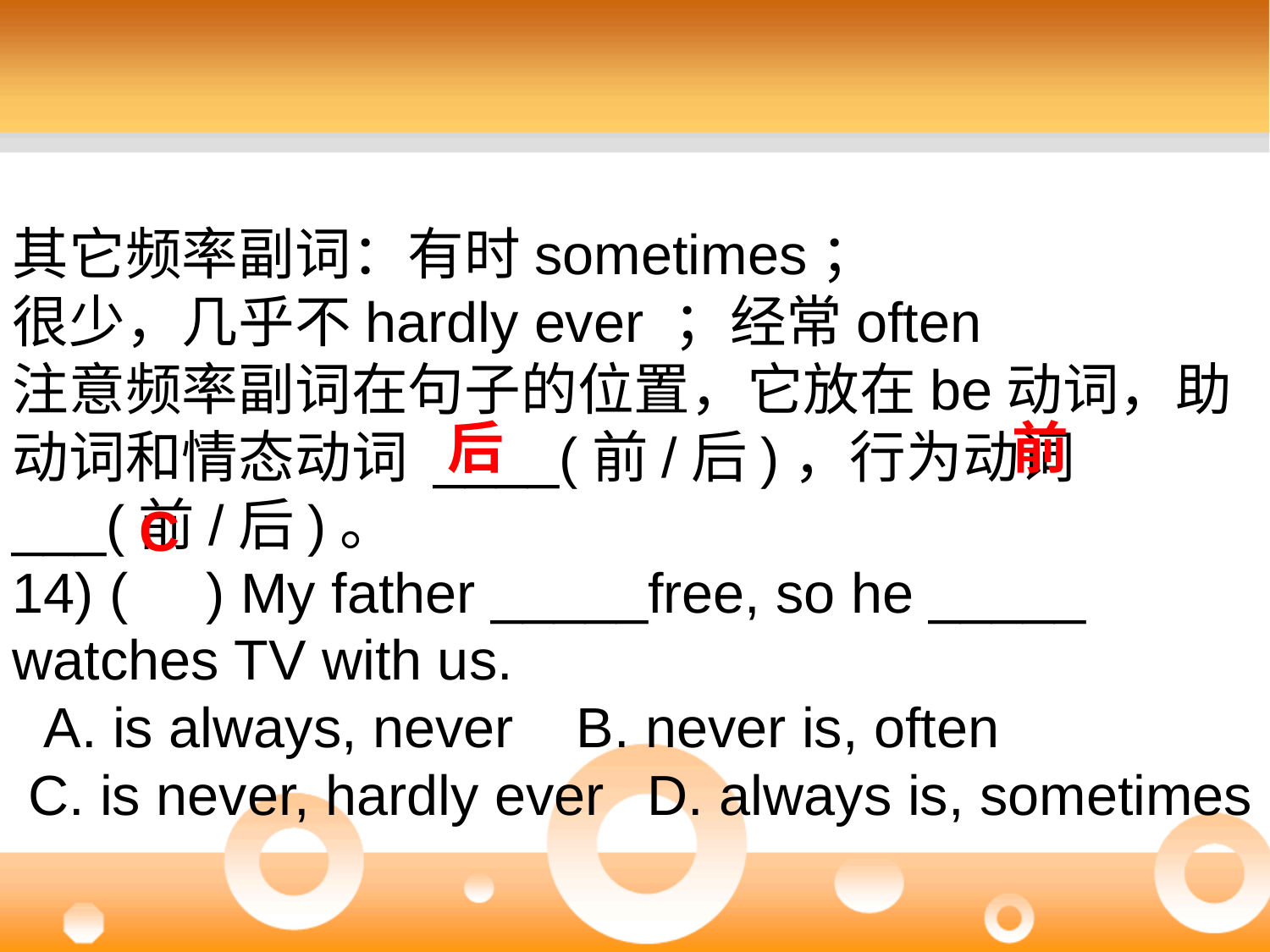

其它频率副词：有时sometimes；
很少，几乎不hardly ever ；经常often
注意频率副词在句子的位置，它放在be动词，助动词和情态动词 ____(前/后)，行为动词___(前/后)。
14) (     ) My father _____free, so he _____ watches TV with us.
  A. is always, never    B. never is, often
 C. is never, hardly ever	D. always is, sometimes
后
前
C